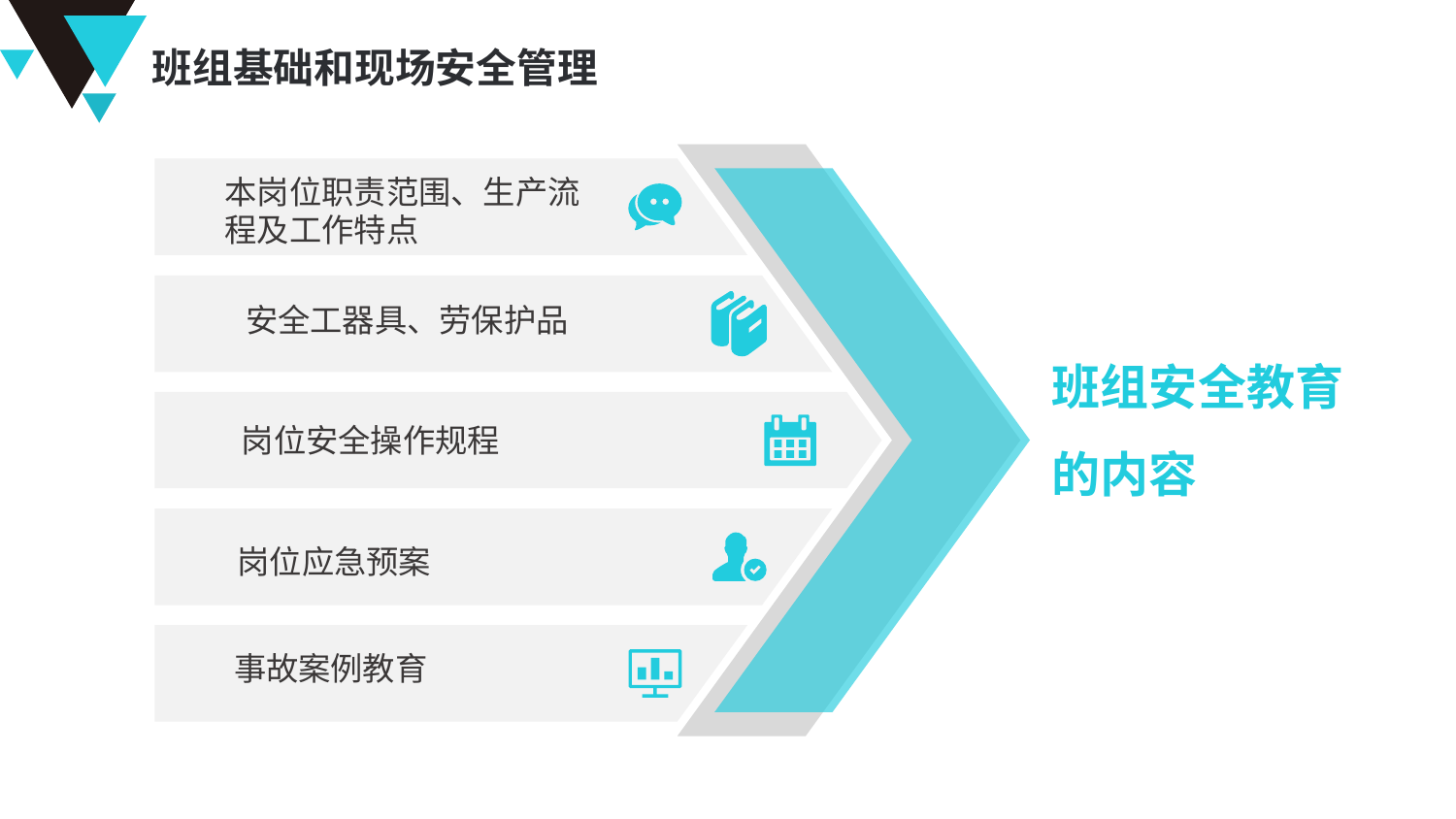

班组基础和现场安全管理

本岗位职责范围、生产流程及工作特点
安全工器具、劳保护品
班组安全教育
的内容
岗位安全操作规程
岗位应急预案
事故案例教育